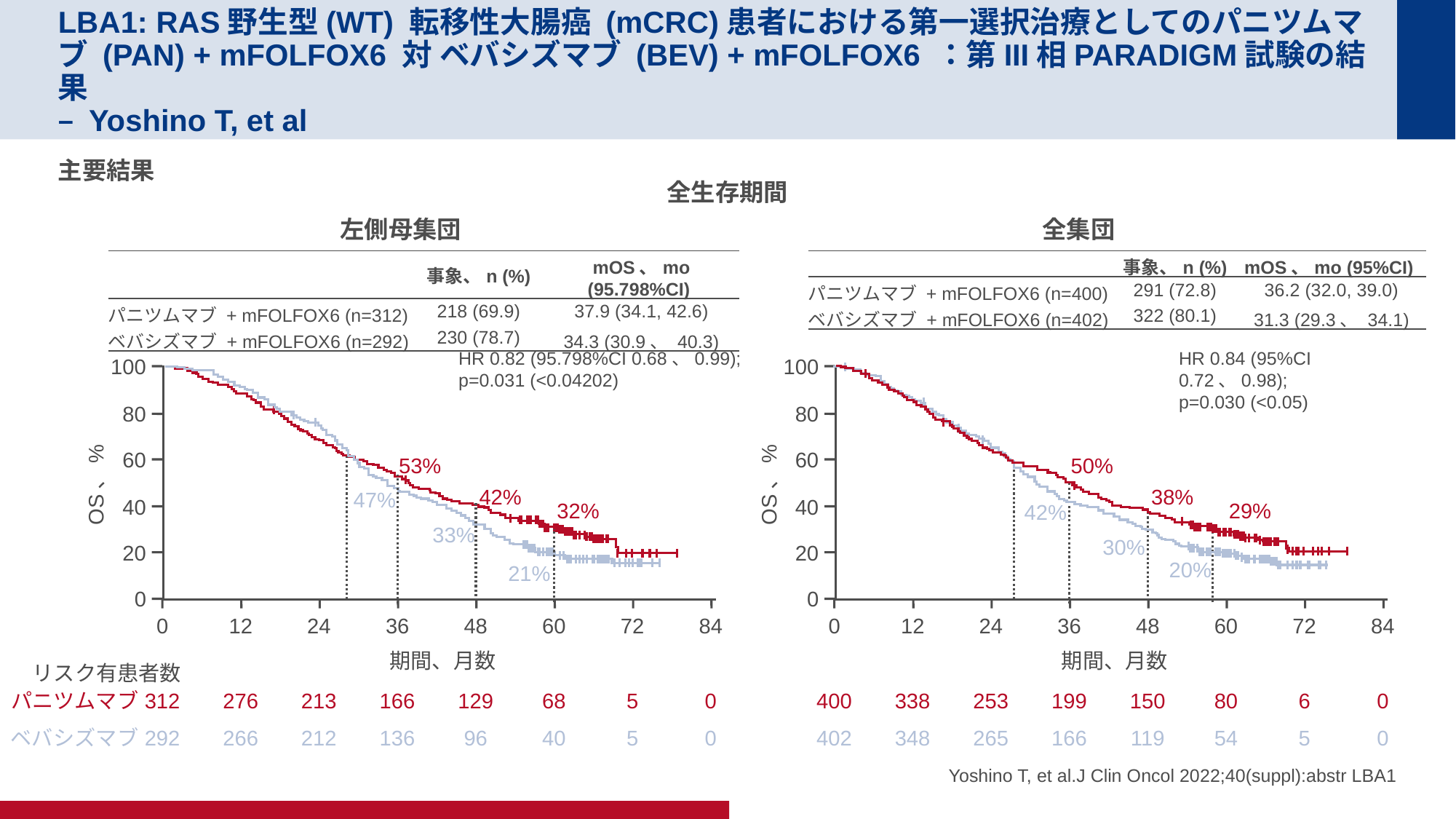

# LBA1: RAS野生型(WT) 転移性大腸癌 (mCRC)患者における第一選択治療としてのパニツムマブ (PAN) + mFOLFOX6 対 ベバシズマブ (BEV) + mFOLFOX6 ：第III相PARADIGM試験の結果 – Yoshino T, et al
主要結果
全生存期間
左側母集団
全集団
|  | 事象、n (%) | mOS、mo (95.798%CI) |
| --- | --- | --- |
| パニツムマブ + mFOLFOX6 (n=312) | 218 (69.9) | 37.9 (34.1, 42.6) |
| ベバシズマブ + mFOLFOX6 (n=292) | 230 (78.7) | 34.3 (30.9、 40.3) |
|  | 事象、n (%) | mOS、mo (95%CI) |
| --- | --- | --- |
| パニツムマブ + mFOLFOX6 (n=400) | 291 (72.8) | 36.2 (32.0, 39.0) |
| ベバシズマブ + mFOLFOX6 (n=402) | 322 (80.1) | 31.3 (29.3、 34.1) |
HR 0.82 (95.798%CI 0.68、0.99);
p=0.031 (<0.04202)
HR 0.84 (95%CI 0.72、0.98);
p=0.030 (<0.05)
100

80

60

40

20

0

100

80

60

40

20

0

53%
50%
OS、%
OS、%
42%
38%
47%
32%
29%
42%
33%
30%
20%
21%

0
12
24
36
48
60
72
84

0
12
24
36
48
60
72
84
期間、月数
期間、月数
リスク有患者数
パニツムマブ
312
276
213
166
129
68
5
0
400
338
253
199
150
80
6
0
ベバシズマブ
292
266
212
136
96
40
5
0
402
348
265
166
119
54
5
0
Yoshino T, et al.J Clin Oncol 2022;40(suppl):abstr LBA1